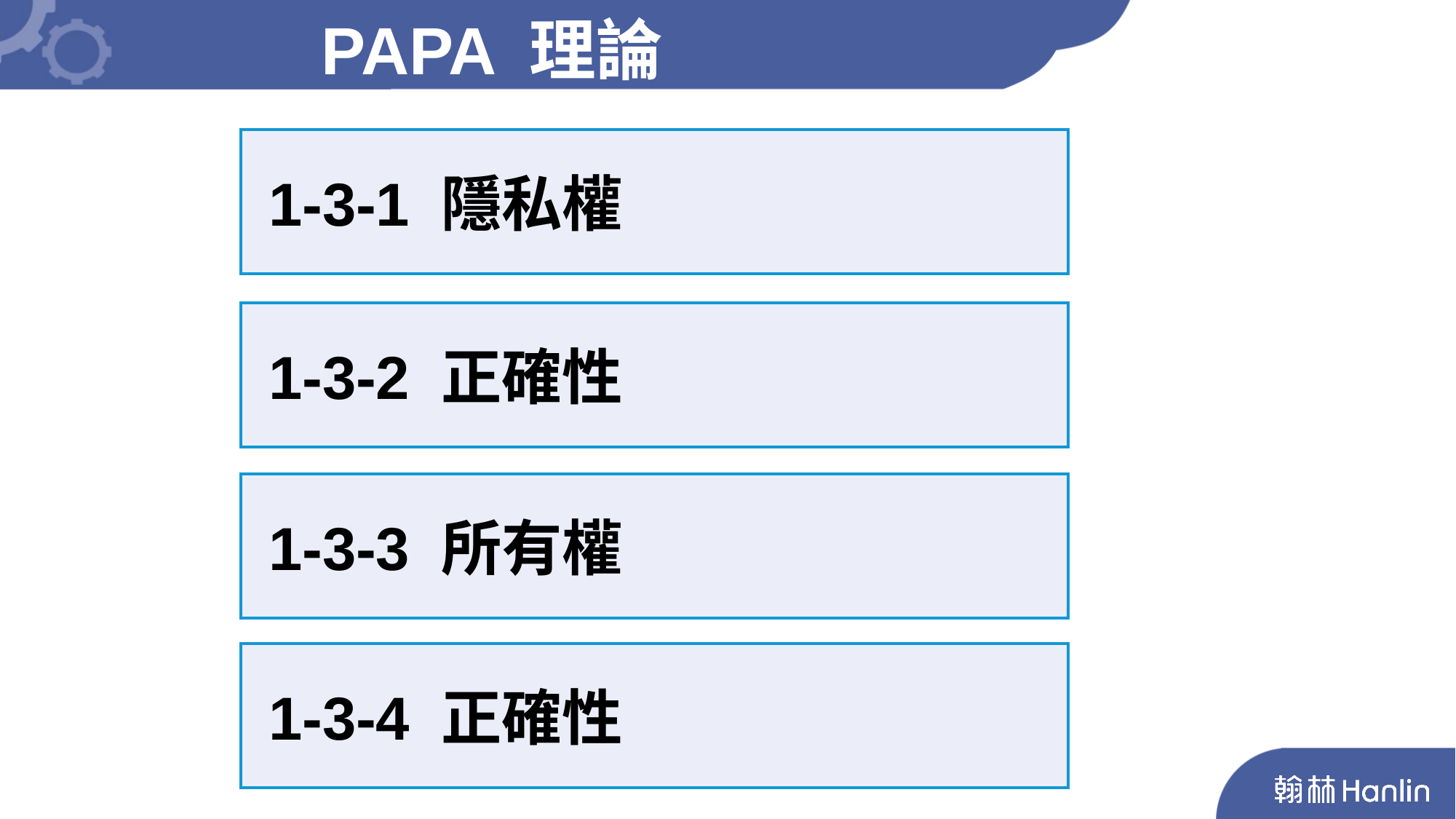

PAPA 理論
138
 1-3-1 隱私權
 1-3-2 正確性
 1-3-3 所有權
 1-3-4 正確性